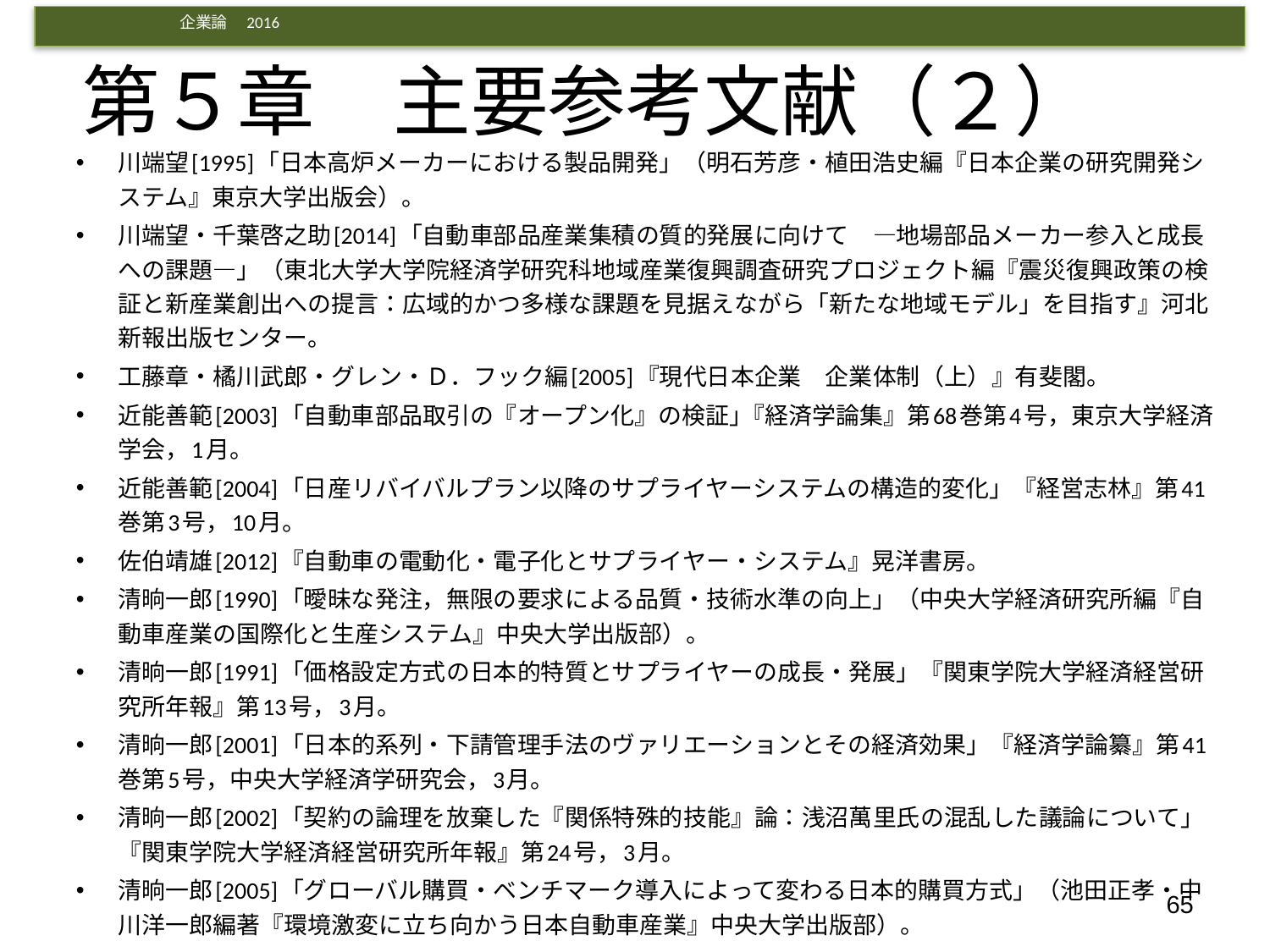

# 第５章　主要参考文献（２）
川端望[1995]「日本高炉メーカーにおける製品開発」（明石芳彦・植田浩史編『日本企業の研究開発システム』東京大学出版会）。
川端望・千葉啓之助[2014]「自動車部品産業集積の質的発展に向けて　―地場部品メーカー参入と成長への課題―」（東北大学大学院経済学研究科地域産業復興調査研究プロジェクト編『震災復興政策の検証と新産業創出への提言：広域的かつ多様な課題を見据えながら「新たな地域モデル」を目指す』河北新報出版センター。
工藤章・橘川武郎・グレン・Ｄ．フック編[2005]『現代日本企業　企業体制（上）』有斐閣。
近能善範[2003]「自動車部品取引の『オープン化』の検証｣『経済学論集』第68巻第4号，東京大学経済学会，1月。
近能善範[2004]「日産リバイバルプラン以降のサプライヤーシステムの構造的変化」『経営志林』第41巻第3号，10月。
佐伯靖雄[2012]『自動車の電動化・電子化とサプライヤー・システム』晃洋書房。
清晌一郎[1990]「曖昧な発注，無限の要求による品質・技術水準の向上」（中央大学経済研究所編『自動車産業の国際化と生産システム』中央大学出版部）。
清晌一郎[1991]「価格設定方式の日本的特質とサプライヤーの成長・発展」『関東学院大学経済経営研究所年報』第13号，3月。
清晌一郎[2001]「日本的系列・下請管理手法のヴァリエーションとその経済効果」『経済学論纂』第41巻第5号，中央大学経済学研究会，3月。
清晌一郎[2002]「契約の論理を放棄した『関係特殊的技能』論：浅沼萬里氏の混乱した議論について」『関東学院大学経済経営研究所年報』第24号，3月。
清晌一郎[2005]「グローバル購買・ベンチマーク導入によって変わる日本的購買方式」（池田正孝・中川洋一郎編著『環境激変に立ち向かう日本自動車産業』中央大学出版部）。

65